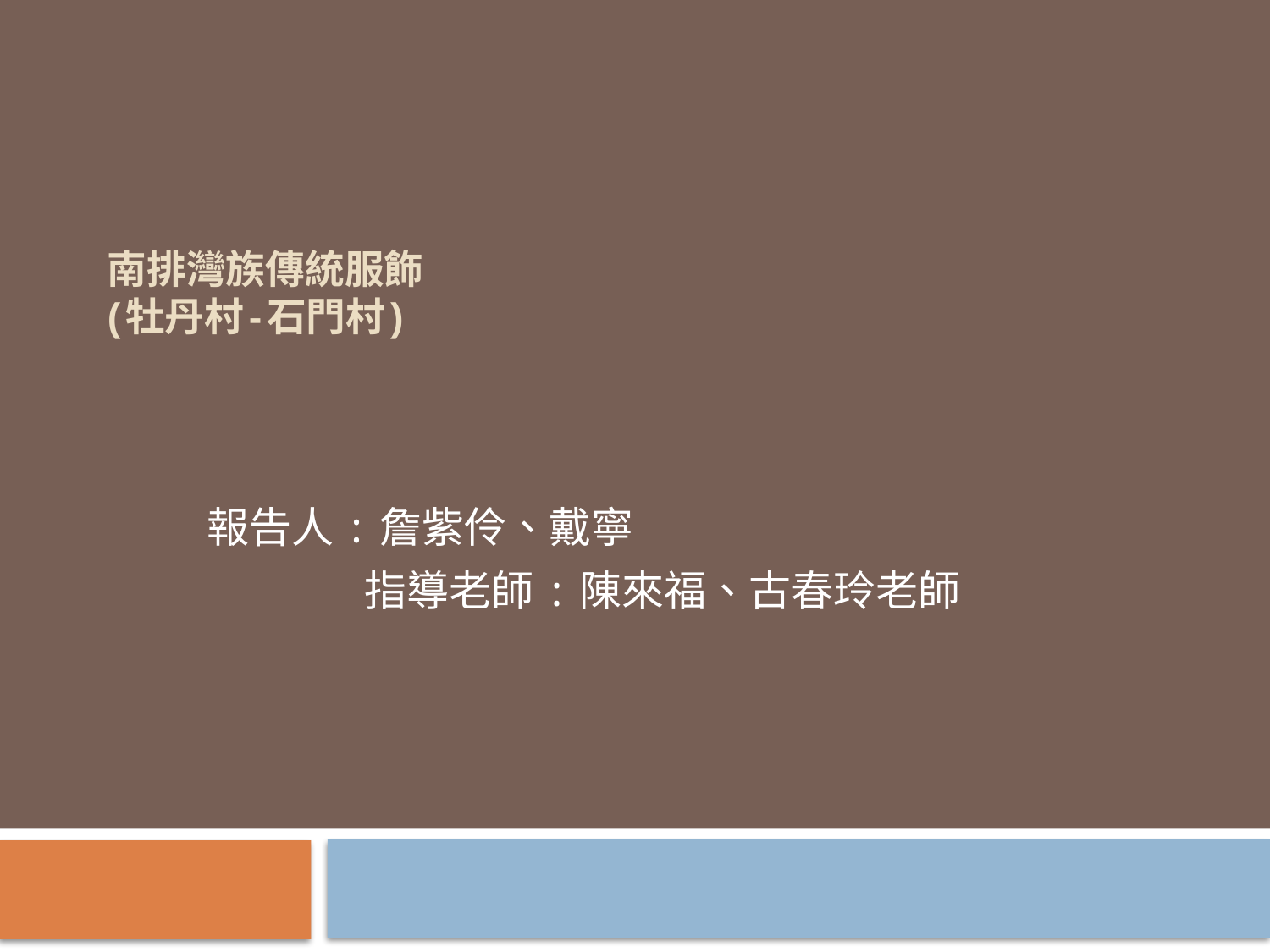

# 南排灣族傳統服飾 (牡丹村-石門村)
  報告人:詹紫伶、戴寧
指導老師:陳來福、古春玲老師